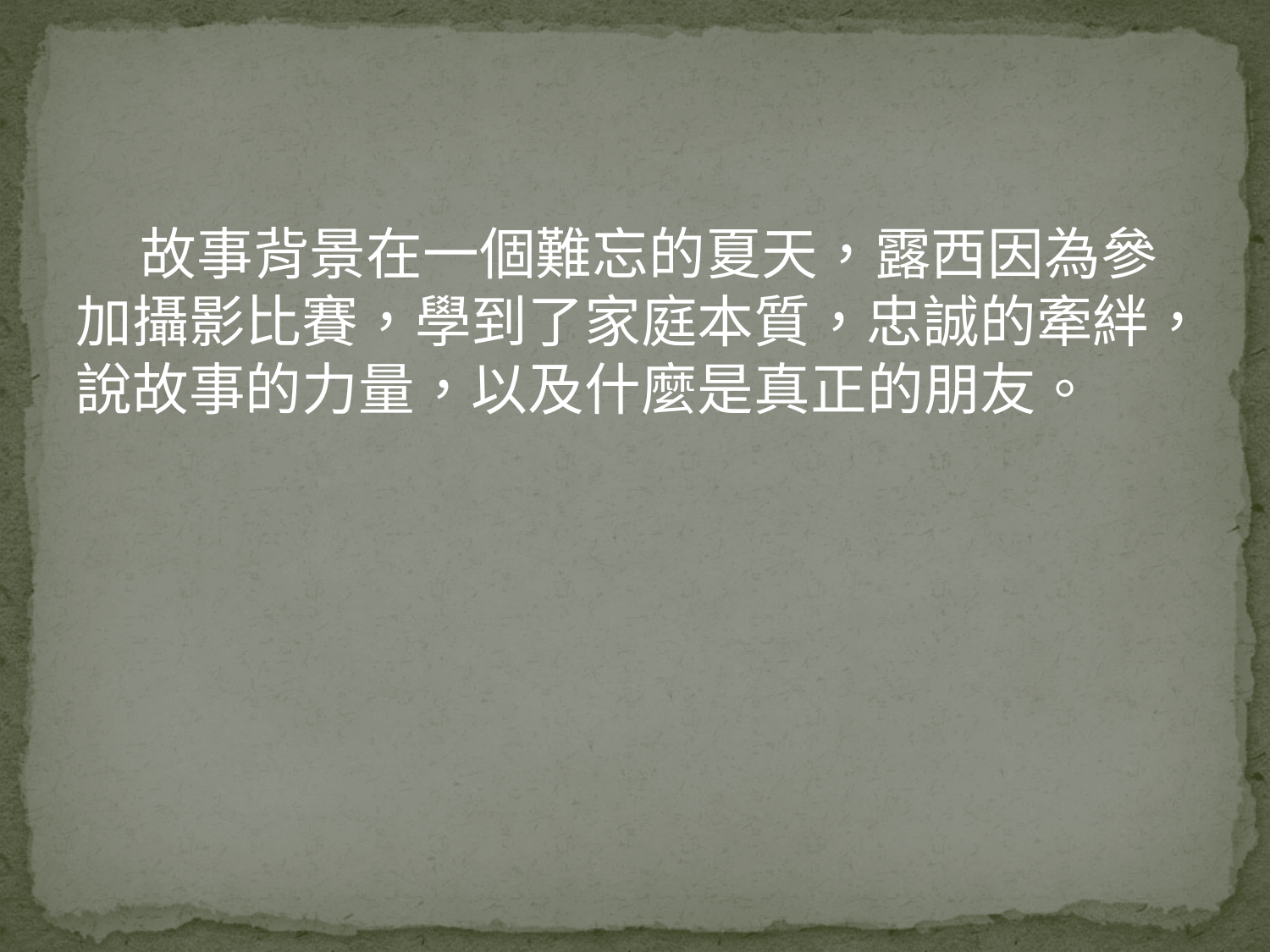

#
    故事背景在一個難忘的夏天，露西因為參加攝影比賽，學到了家庭本質，忠誠的牽絆，說故事的力量，以及什麼是真正的朋友。